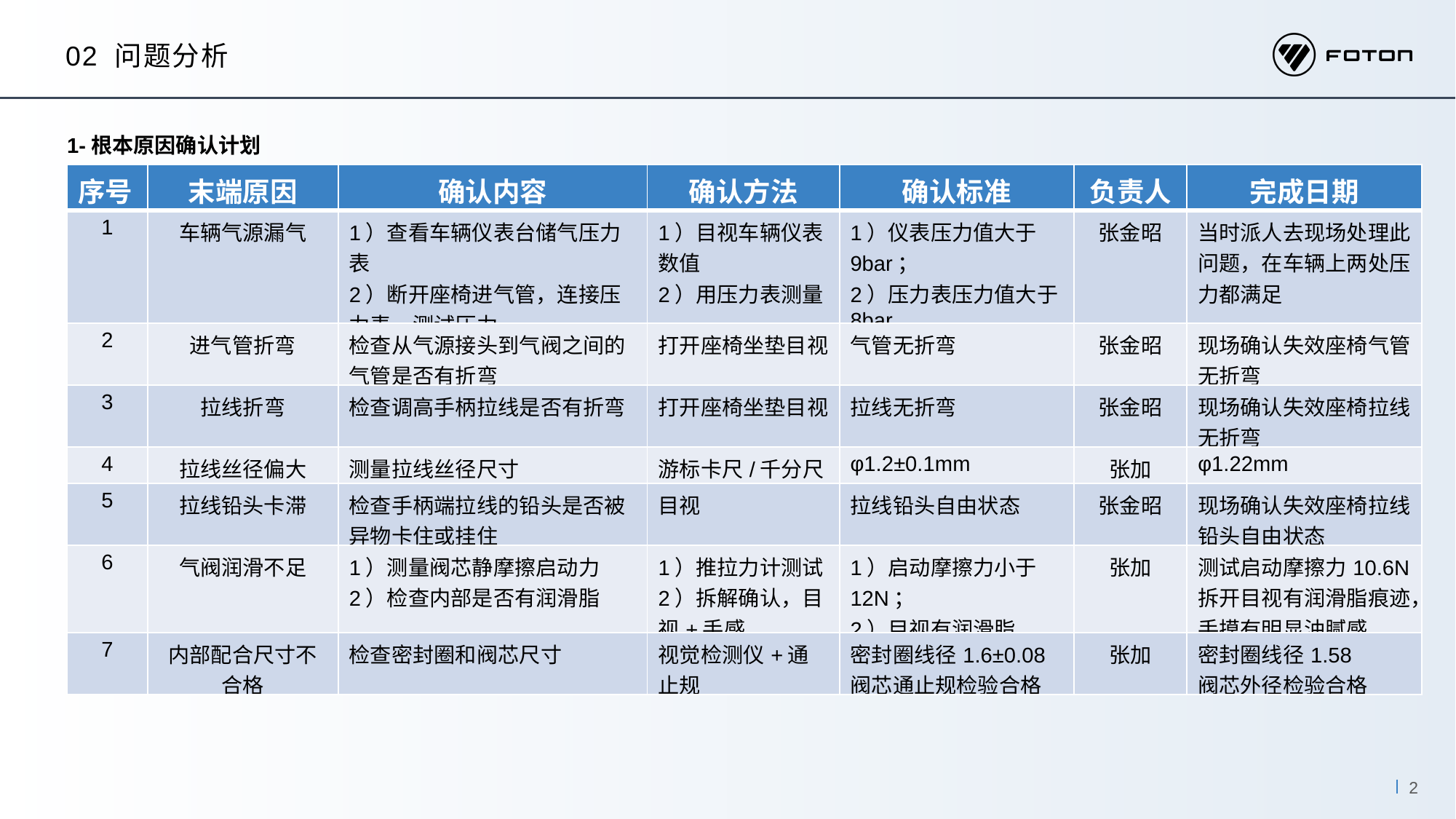

02 问题分析
1-根本原因确认计划

| 序号 | 末端原因 | 确认内容 | 确认方法 | 确认标准 | 负责人 | 完成日期 |
| --- | --- | --- | --- | --- | --- | --- |
| 1 | 车辆气源漏气 | 1）查看车辆仪表台储气压力表 2）断开座椅进气管，连接压力表，测试压力 | 1）目视车辆仪表数值 2）用压力表测量 | 1）仪表压力值大于9bar； 2）压力表压力值大于8bar | 张金昭 | 当时派人去现场处理此问题，在车辆上两处压力都满足 |
| 2 | 进气管折弯 | 检查从气源接头到气阀之间的气管是否有折弯 | 打开座椅坐垫目视 | 气管无折弯 | 张金昭 | 现场确认失效座椅气管无折弯 |
| 3 | 拉线折弯 | 检查调高手柄拉线是否有折弯 | 打开座椅坐垫目视 | 拉线无折弯 | 张金昭 | 现场确认失效座椅拉线无折弯 |
| 4 | 拉线丝径偏大 | 测量拉线丝径尺寸 | 游标卡尺/千分尺 | φ1.2±0.1mm | 张加 | φ1.22mm |
| 5 | 拉线铅头卡滞 | 检查手柄端拉线的铅头是否被异物卡住或挂住 | 目视 | 拉线铅头自由状态 | 张金昭 | 现场确认失效座椅拉线铅头自由状态 |
| 6 | 气阀润滑不足 | 1）测量阀芯静摩擦启动力 2）检查内部是否有润滑脂 | 1）推拉力计测试 2）拆解确认，目视+手感 | 1）启动摩擦力小于12N； 2）目视有润滑脂 | 张加 | 测试启动摩擦力10.6N 拆开目视有润滑脂痕迹，手摸有明显油腻感 |
| 7 | 内部配合尺寸不合格 | 检查密封圈和阀芯尺寸 | 视觉检测仪+通止规 | 密封圈线径1.6±0.08 阀芯通止规检验合格 | 张加 | 密封圈线径1.58 阀芯外径检验合格 |
（福田自由体Medium 14pt ）